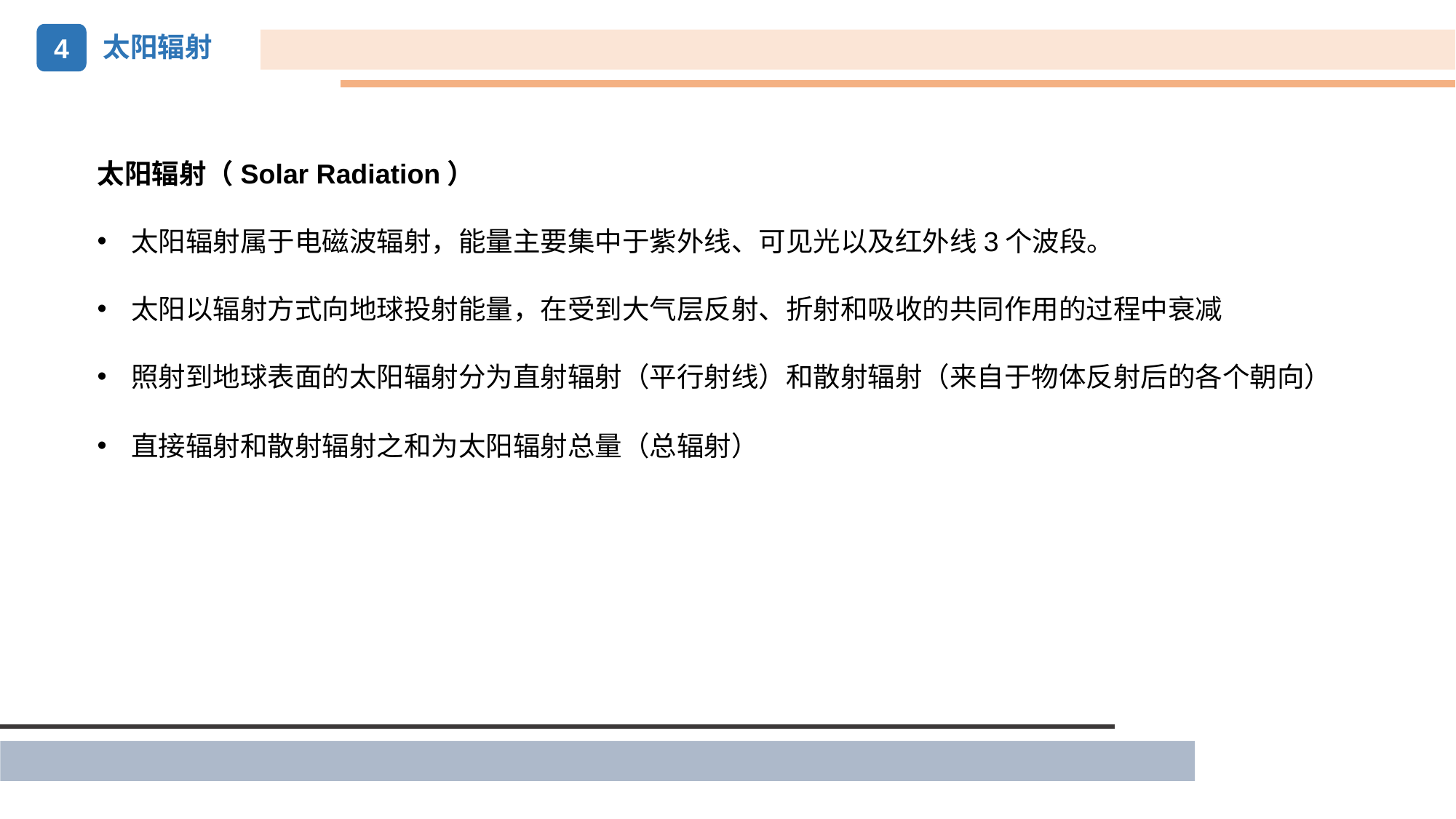

4
太阳辐射

太阳辐射（Solar Radiation）
太阳辐射属于电磁波辐射，能量主要集中于紫外线、可见光以及红外线3个波段。
太阳以辐射方式向地球投射能量，在受到大气层反射、折射和吸收的共同作用的过程中衰减
照射到地球表面的太阳辐射分为直射辐射（平行射线）和散射辐射（来自于物体反射后的各个朝向）
直接辐射和散射辐射之和为太阳辐射总量（总辐射）